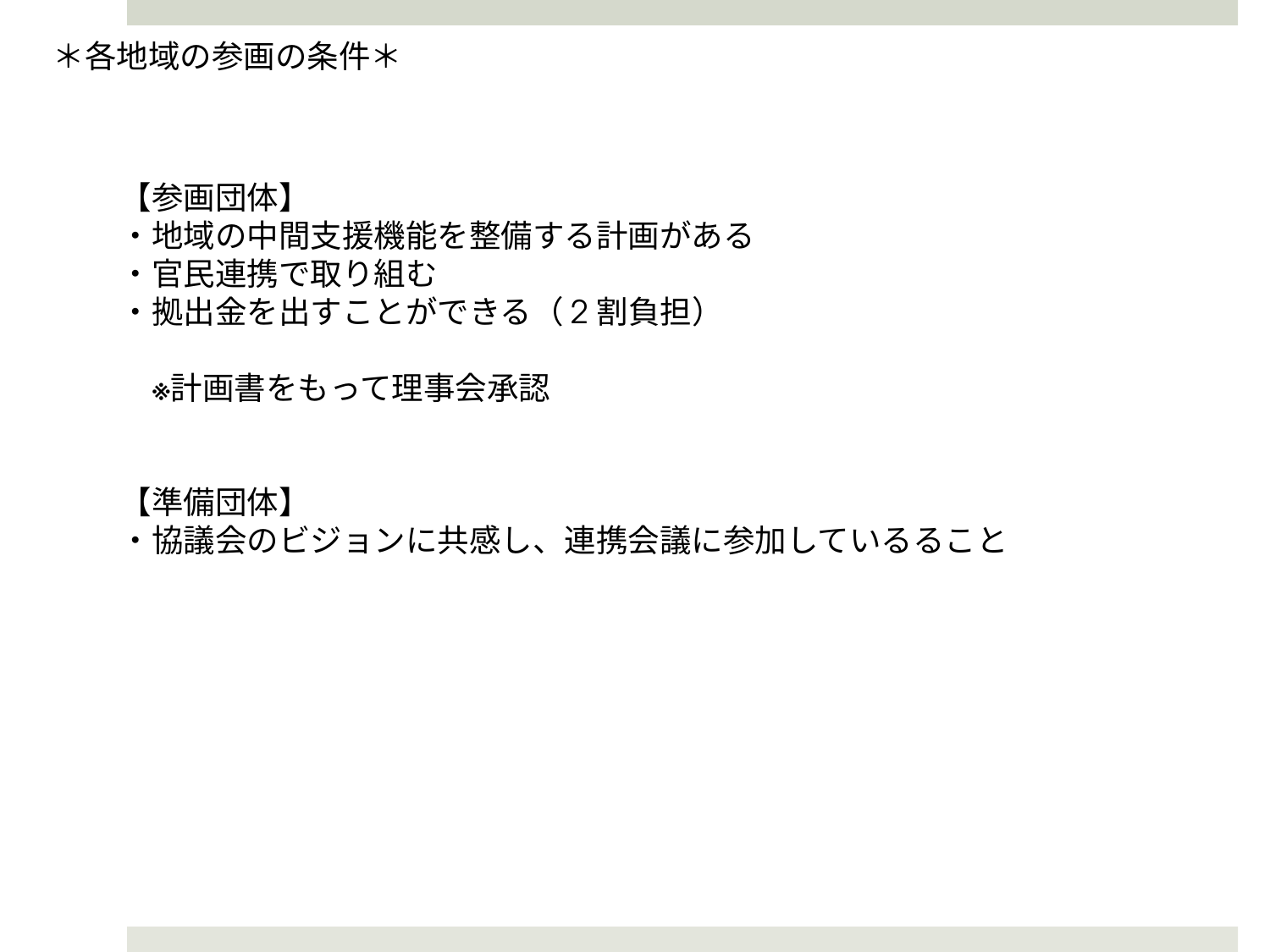

＊各地域の参画の条件＊
【参画団体】
・地域の中間支援機能を整備する計画がある
・官民連携で取り組む
・拠出金を出すことができる（2割負担）

　※計画書をもって理事会承認

【準備団体】
・協議会のビジョンに共感し、連携会議に参加しているること